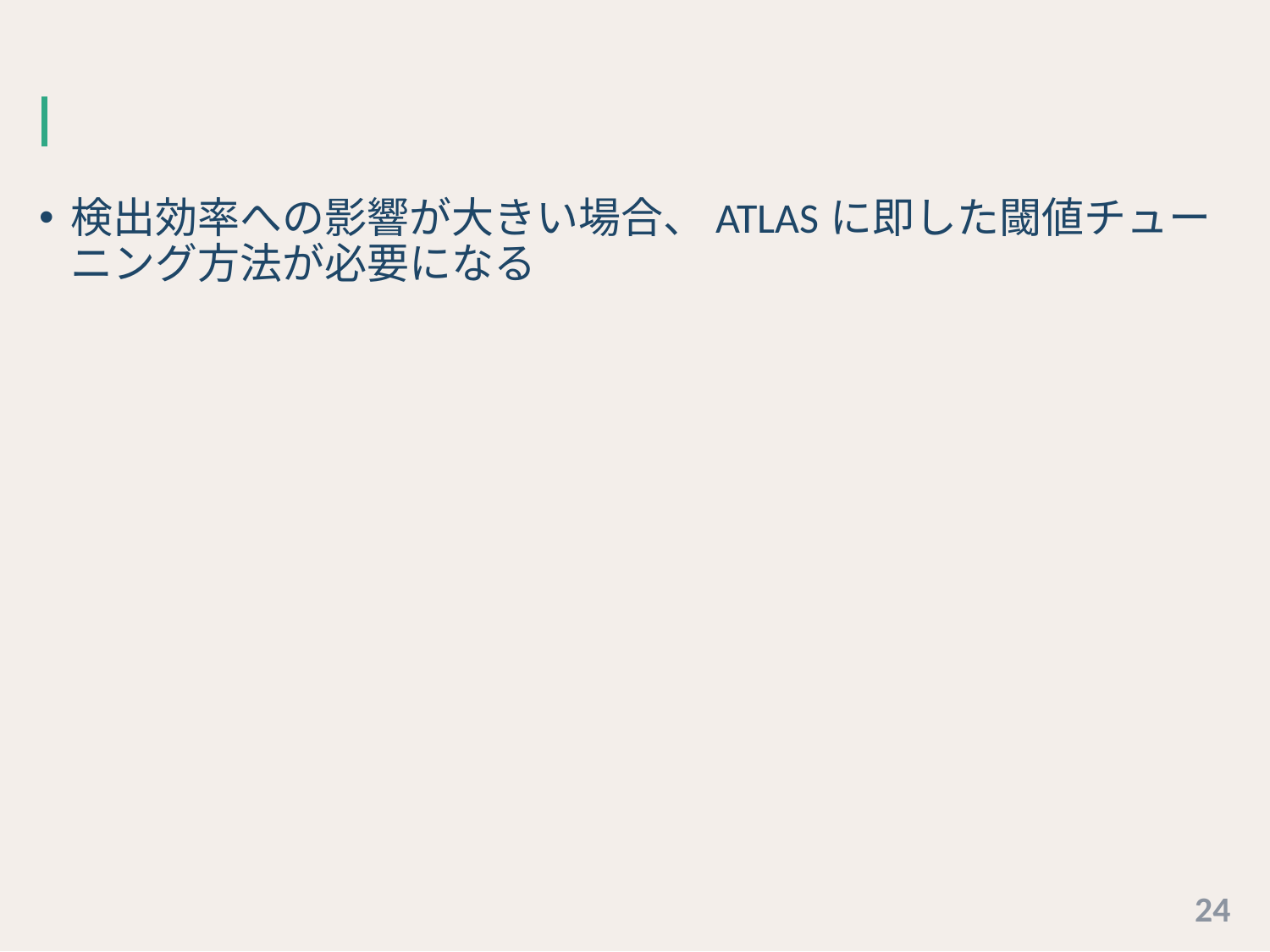

#
検出効率への影響が大きい場合、ATLASに即した閾値チューニング方法が必要になる

24